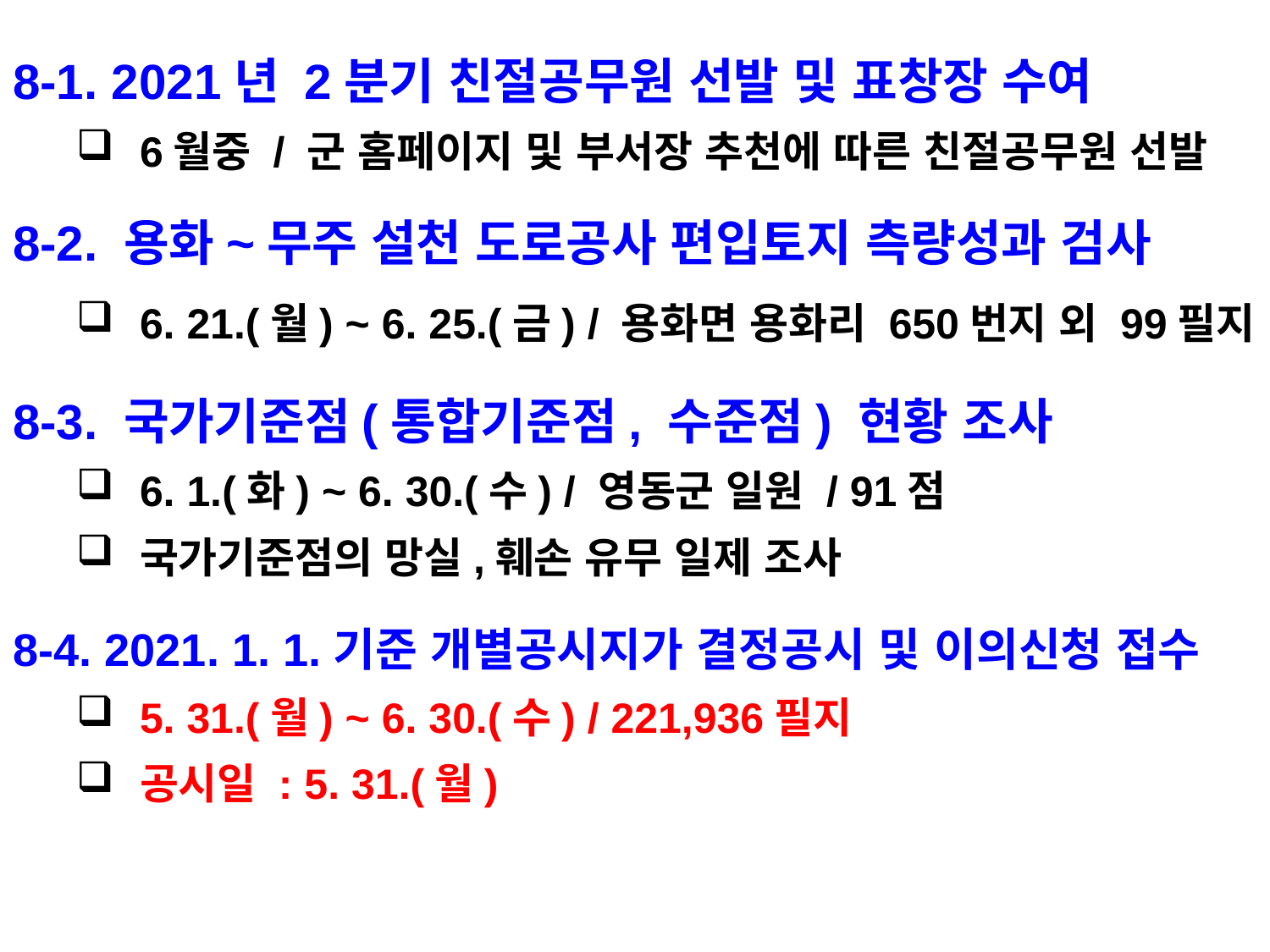

8-1. 2021년 2분기 친절공무원 선발 및 표창장 수여
6월중 / 군 홈페이지 및 부서장 추천에 따른 친절공무원 선발
8-2. 용화~무주 설천 도로공사 편입토지 측량성과 검사
6. 21.(월) ~ 6. 25.(금) / 용화면 용화리 650번지 외 99필지
8-3. 국가기준점(통합기준점, 수준점) 현황 조사
6. 1.(화) ~ 6. 30.(수) / 영동군 일원 / 91점
국가기준점의 망실,훼손 유무 일제 조사
8-4. 2021. 1. 1.기준 개별공시지가 결정공시 및 이의신청 접수
5. 31.(월) ~ 6. 30.(수) / 221,936필지
공시일 : 5. 31.(월)